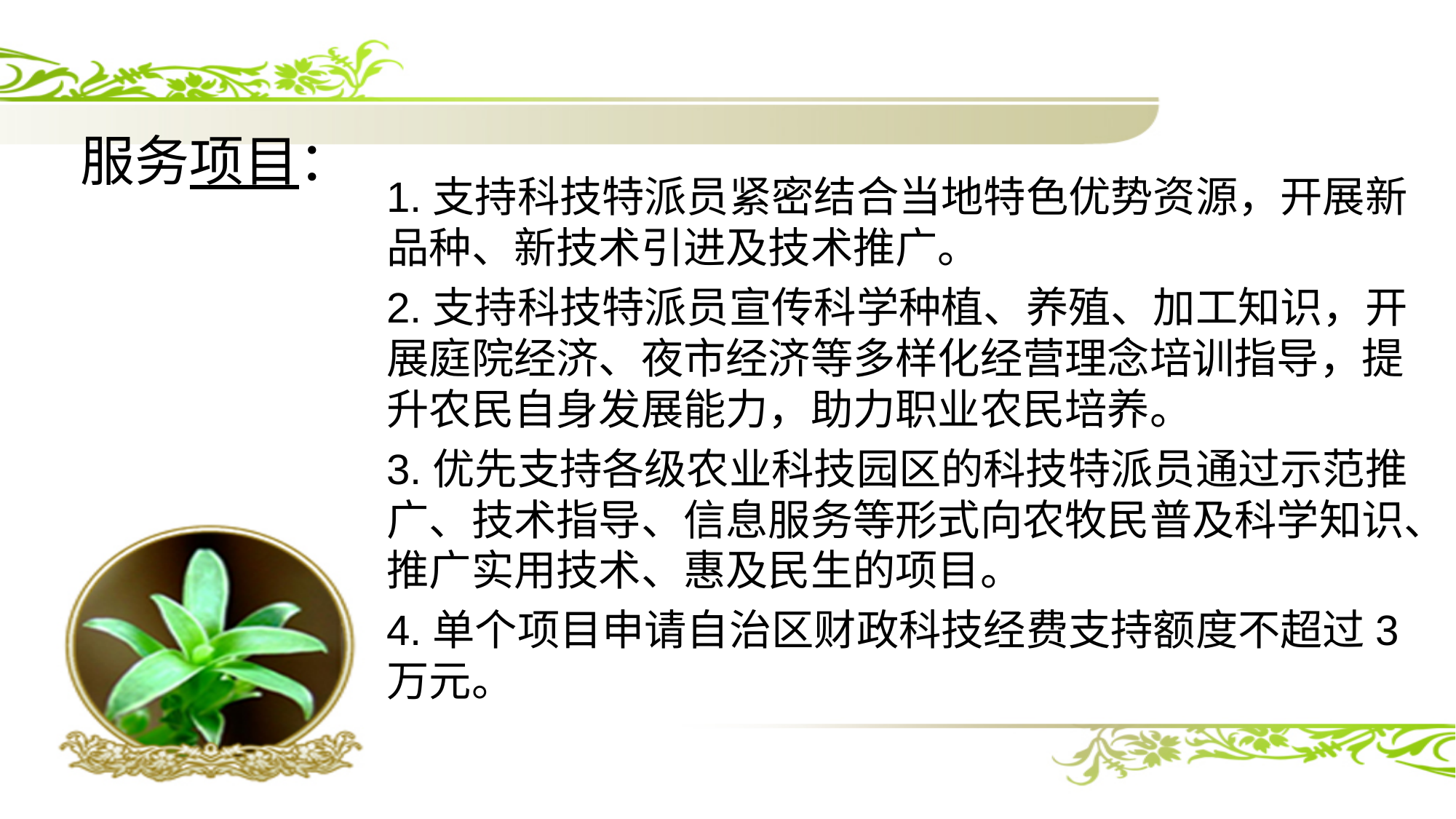

# 服务项目：
1.支持科技特派员紧密结合当地特色优势资源，开展新品种、新技术引进及技术推广。
2.支持科技特派员宣传科学种植、养殖、加工知识，开展庭院经济、夜市经济等多样化经营理念培训指导，提升农民自身发展能力，助力职业农民培养。
3.优先支持各级农业科技园区的科技特派员通过示范推广、技术指导、信息服务等形式向农牧民普及科学知识、推广实用技术、惠及民生的项目。
4.单个项目申请自治区财政科技经费支持额度不超过3万元。